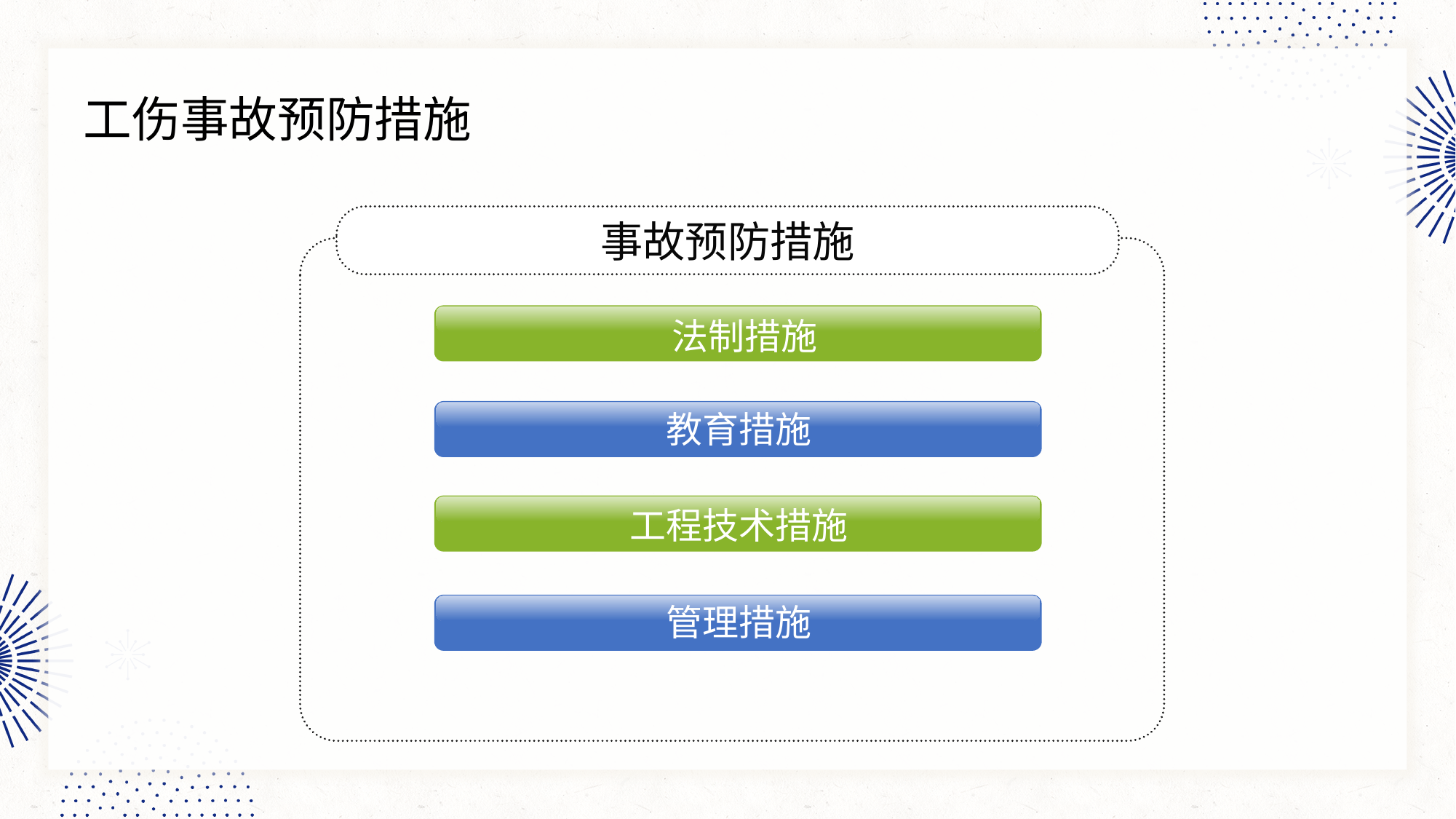

工伤事故预防措施
事故预防措施

 法制措施

教育措施

工程技术措施

管理措施